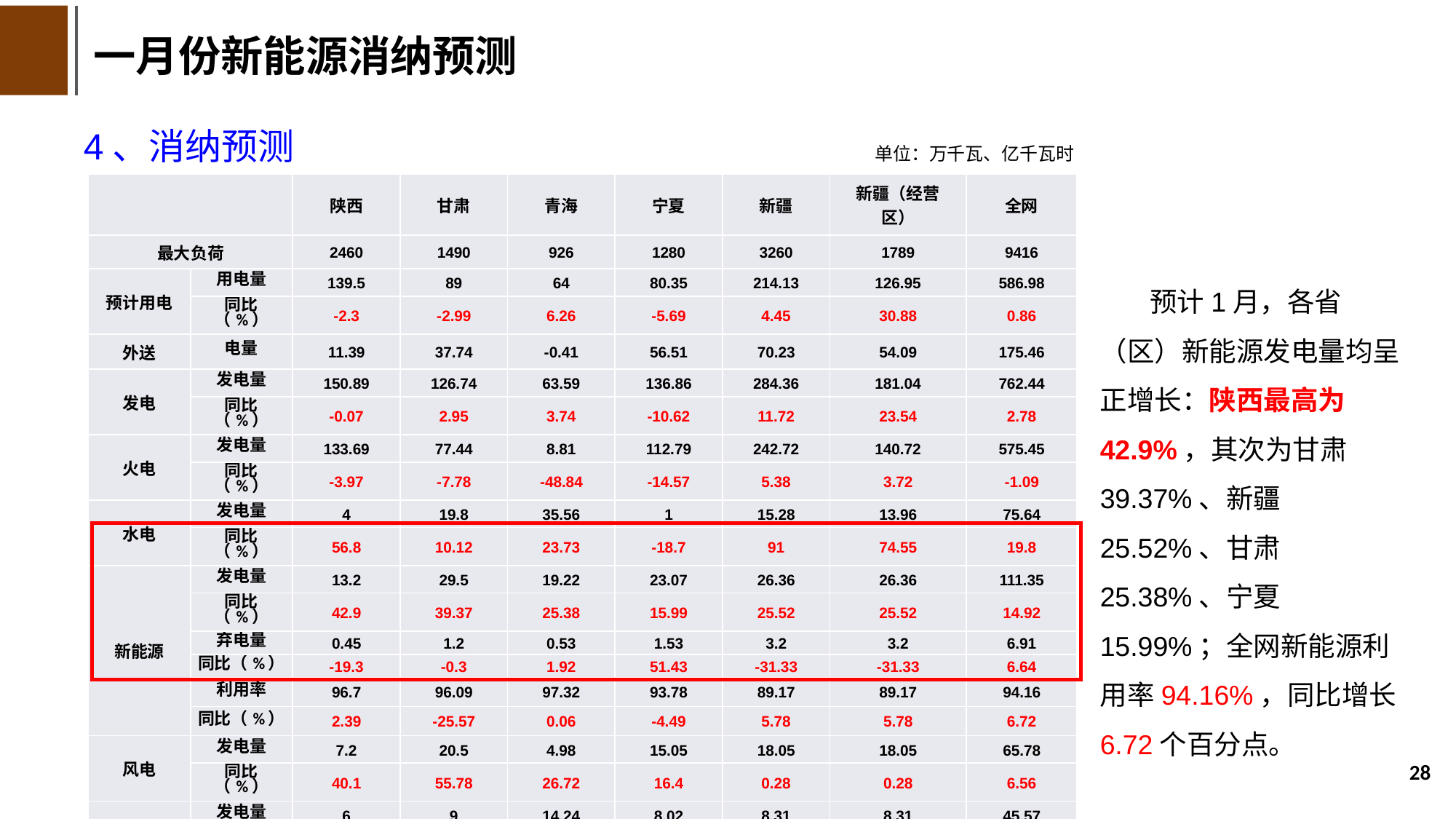

一月份新能源消纳预测
4、消纳预测
单位：万千瓦、亿千瓦时
|  |  | 陕西 | 甘肃 | 青海 | 宁夏 | 新疆 | 新疆（经营区） | 全网 |
| --- | --- | --- | --- | --- | --- | --- | --- | --- |
| 最大负荷 |  | 2460 | 1490 | 926 | 1280 | 3260 | 1789 | 9416 |
| 预计用电 | 用电量 | 139.5 | 89 | 64 | 80.35 | 214.13 | 126.95 | 586.98 |
|  | 同比（%） | -2.3 | -2.99 | 6.26 | -5.69 | 4.45 | 30.88 | 0.86 |
| 外送 | 电量 | 11.39 | 37.74 | -0.41 | 56.51 | 70.23 | 54.09 | 175.46 |
| 发电 | 发电量 | 150.89 | 126.74 | 63.59 | 136.86 | 284.36 | 181.04 | 762.44 |
|  | 同比（%） | -0.07 | 2.95 | 3.74 | -10.62 | 11.72 | 23.54 | 2.78 |
| 火电 | 发电量 | 133.69 | 77.44 | 8.81 | 112.79 | 242.72 | 140.72 | 575.45 |
|  | 同比（%） | -3.97 | -7.78 | -48.84 | -14.57 | 5.38 | 3.72 | -1.09 |
| 水电 | 发电量 | 4 | 19.8 | 35.56 | 1 | 15.28 | 13.96 | 75.64 |
|  | 同比（%） | 56.8 | 10.12 | 23.73 | -18.7 | 91 | 74.55 | 19.8 |
| 新能源 | 发电量 | 13.2 | 29.5 | 19.22 | 23.07 | 26.36 | 26.36 | 111.35 |
|  | 同比（%） | 42.9 | 39.37 | 25.38 | 15.99 | 25.52 | 25.52 | 14.92 |
|  | 弃电量 | 0.45 | 1.2 | 0.53 | 1.53 | 3.2 | 3.2 | 6.91 |
|  | 同比（%） | -19.3 | -0.3 | 1.92 | 51.43 | -31.33 | -31.33 | 6.64 |
|  | 利用率 | 96.7 | 96.09 | 97.32 | 93.78 | 89.17 | 89.17 | 94.16 |
|  | 同比（%） | 2.39 | -25.57 | 0.06 | -4.49 | 5.78 | 5.78 | 6.72 |
| 风电 | 发电量 | 7.2 | 20.5 | 4.98 | 15.05 | 18.05 | 18.05 | 65.78 |
|  | 同比（%） | 40.1 | 55.78 | 26.72 | 16.4 | 0.28 | 0.28 | 6.56 |
| 光伏 | 发电量 | 6 | 9 | 14.24 | 8.02 | 8.31 | 8.31 | 45.57 |
|  | 同比（%） | 46.3 | 11.78 | 24.91 | 15.23 | 21.84 | 21.84 | 29.61 |
       预计1月，各省（区）新能源发电量均呈正增长：陕西最高为42.9%，其次为甘肃39.37%、新疆25.52%、甘肃25.38%、宁夏15.99%；全网新能源利用率94.16%，同比增长6.72个百分点。

28